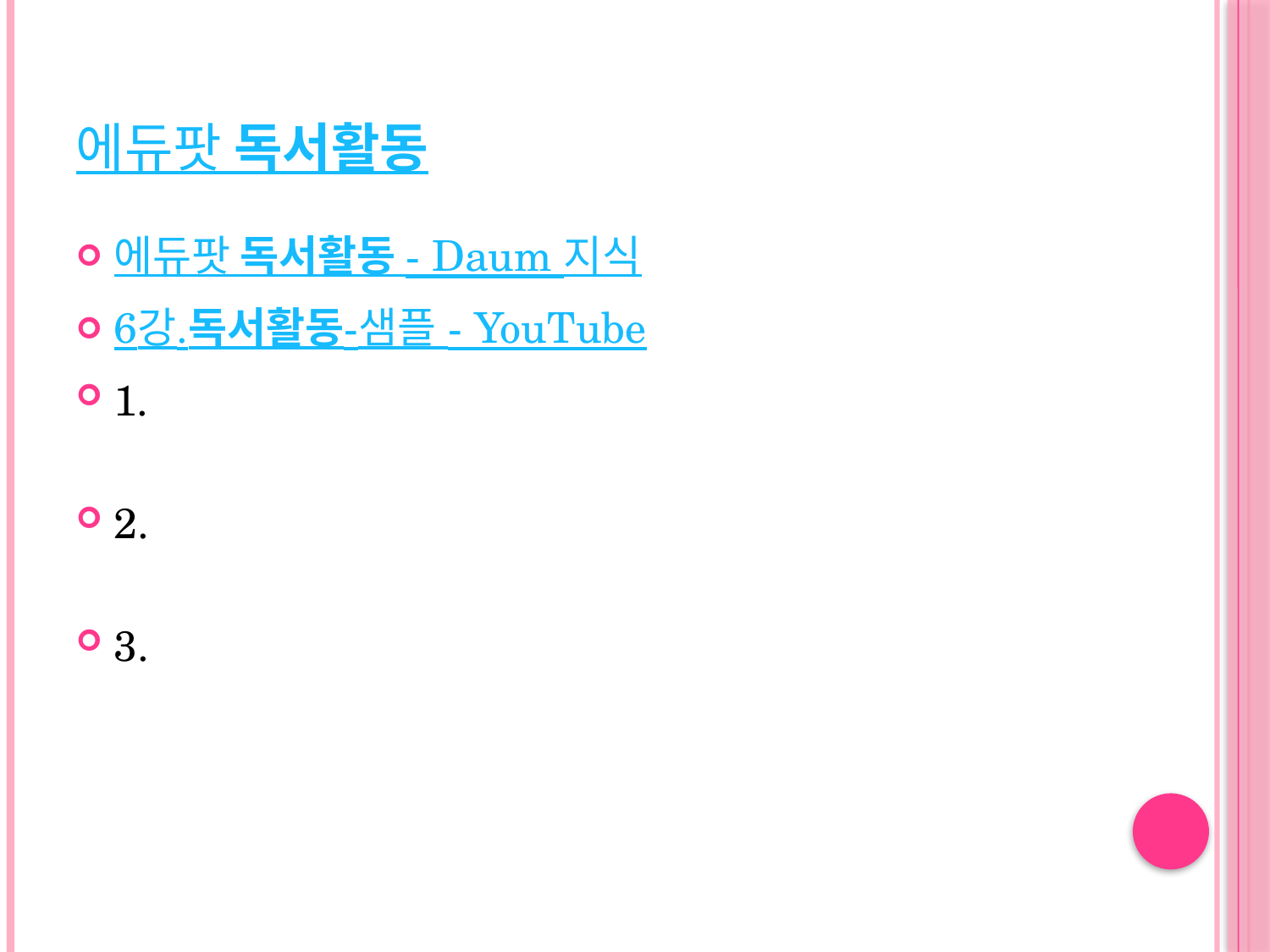

# 에듀팟 독서활동
에듀팟 독서활동 - Daum 지식
6강.독서활동-샘플 - YouTube
1.

2.

3.